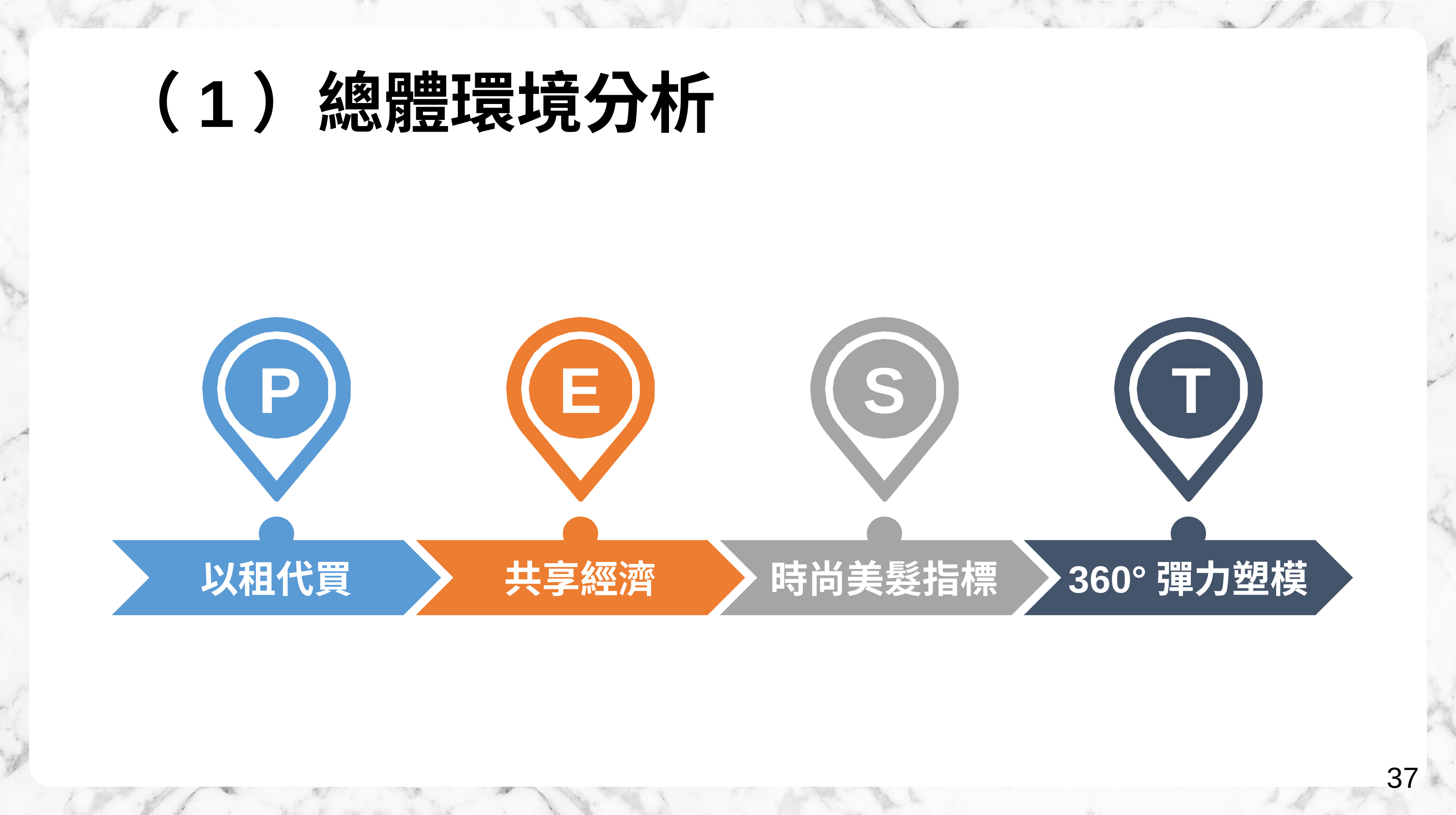

（1）總體環境分析

P

E

S

T
以租代買
共享經濟
時尚美髮指標
360°彈力塑模
37